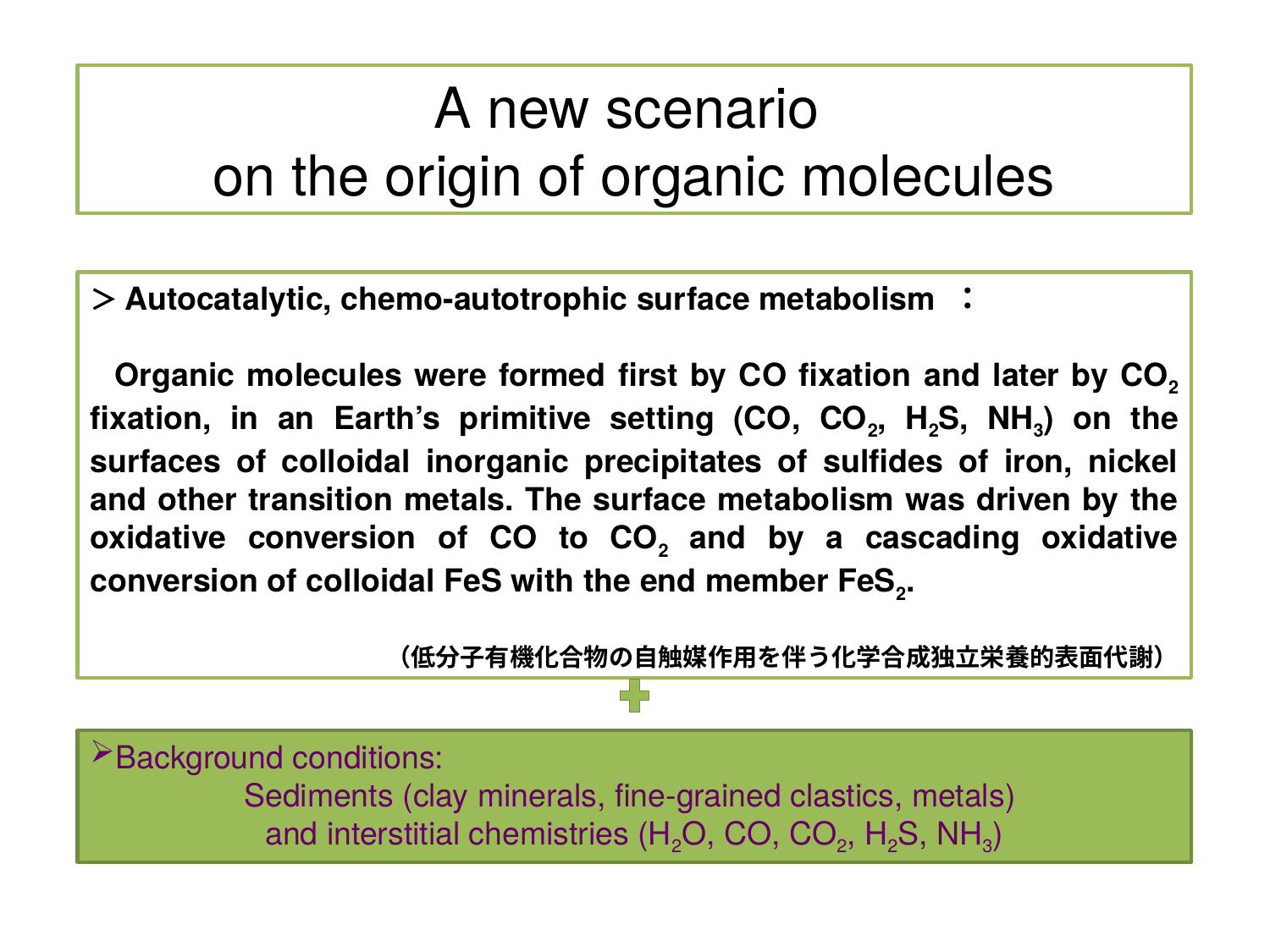

A new scenario
on the origin of organic molecules
＞Autocatalytic, chemo-autotrophic surface metabolism ：

  Organic molecules were formed first by CO fixation and later by CO2 fixation, in an Earth’s primitive setting (CO, CO2, H2S, NH3) on the surfaces of colloidal inorganic precipitates of sulfides of iron, nickel and other transition metals. The surface metabolism was driven by the oxidative conversion of CO to CO2 and by a cascading oxidative conversion of colloidal FeS with the end member FeS2.

（低分子有機化合物の自触媒作用を伴う化学合成独立栄養的表面代謝）

Background conditions:
Sediments (clay minerals, fine-grained clastics, metals)
and interstitial chemistries (H2O, CO, CO2, H2S, NH3)